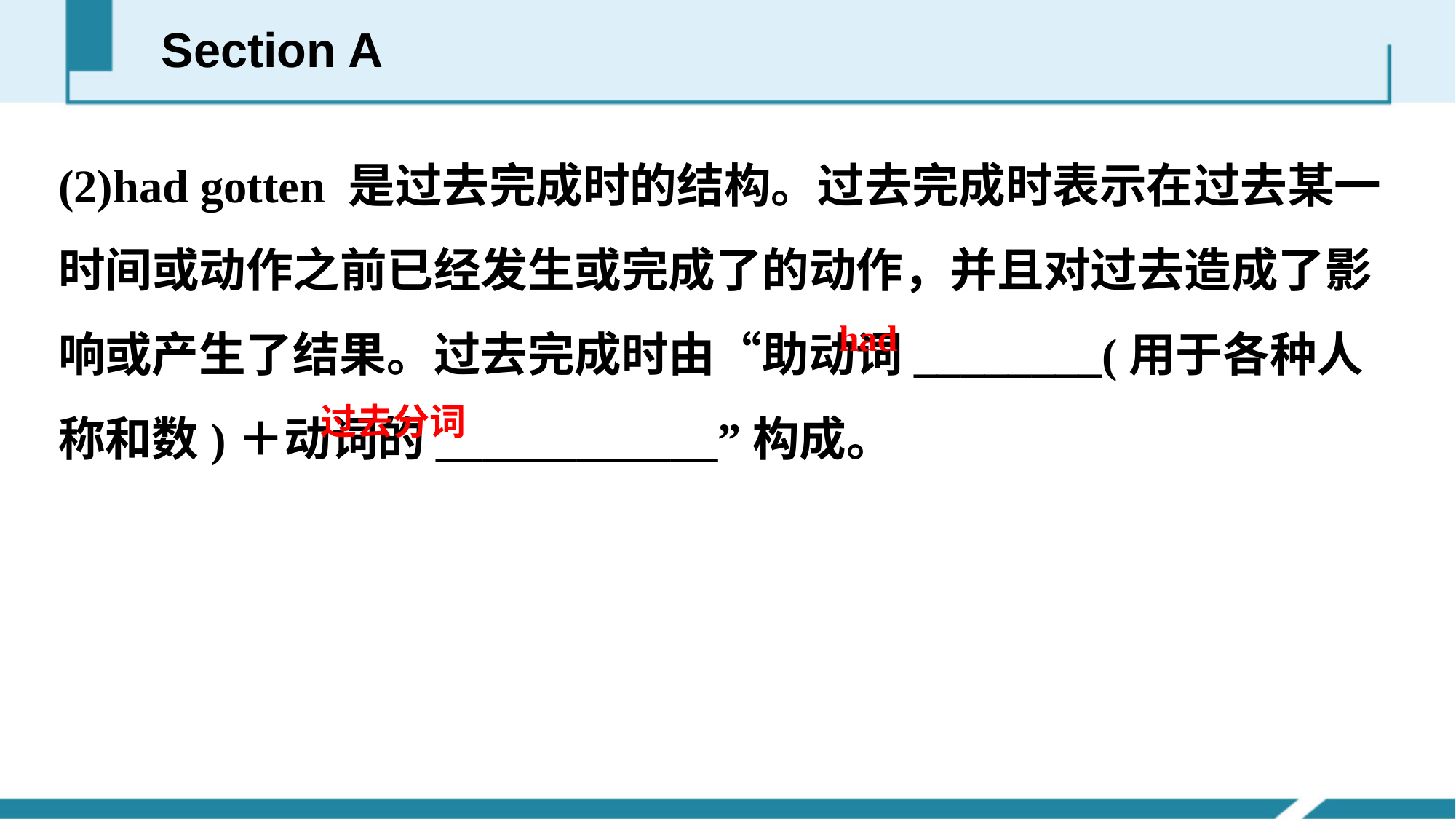

Section A
(2)had gotten 是过去完成时的结构。过去完成时表示在过去某一时间或动作之前已经发生或完成了的动作，并且对过去造成了影响或产生了结果。过去完成时由“助动词________(用于各种人称和数)＋动词的____________”构成。
had
过去分词